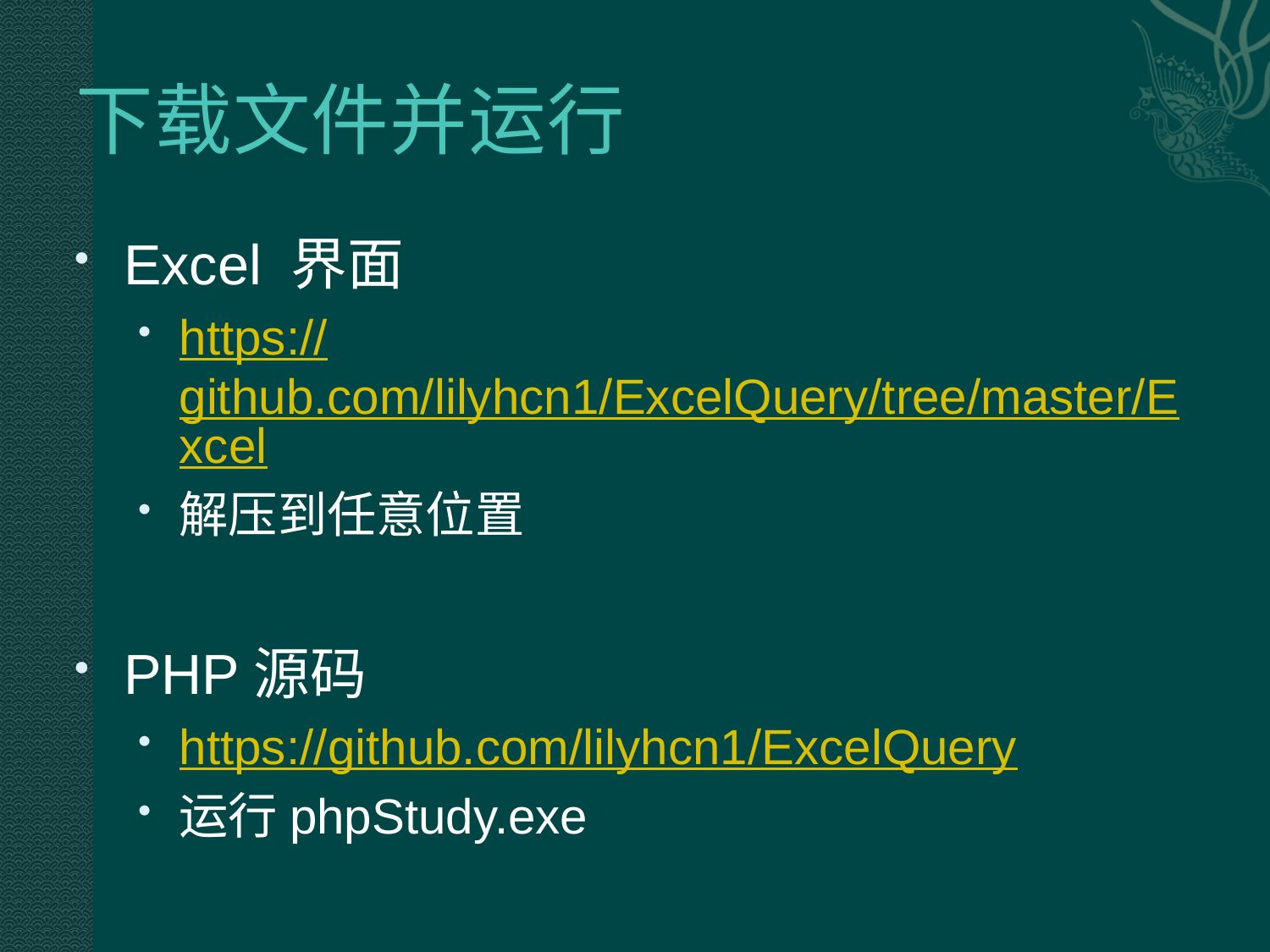

# 下载文件并运行
Excel 界面
https://github.com/lilyhcn1/ExcelQuery/tree/master/Excel
解压到任意位置

PHP源码
https://github.com/lilyhcn1/ExcelQuery
运行phpStudy.exe